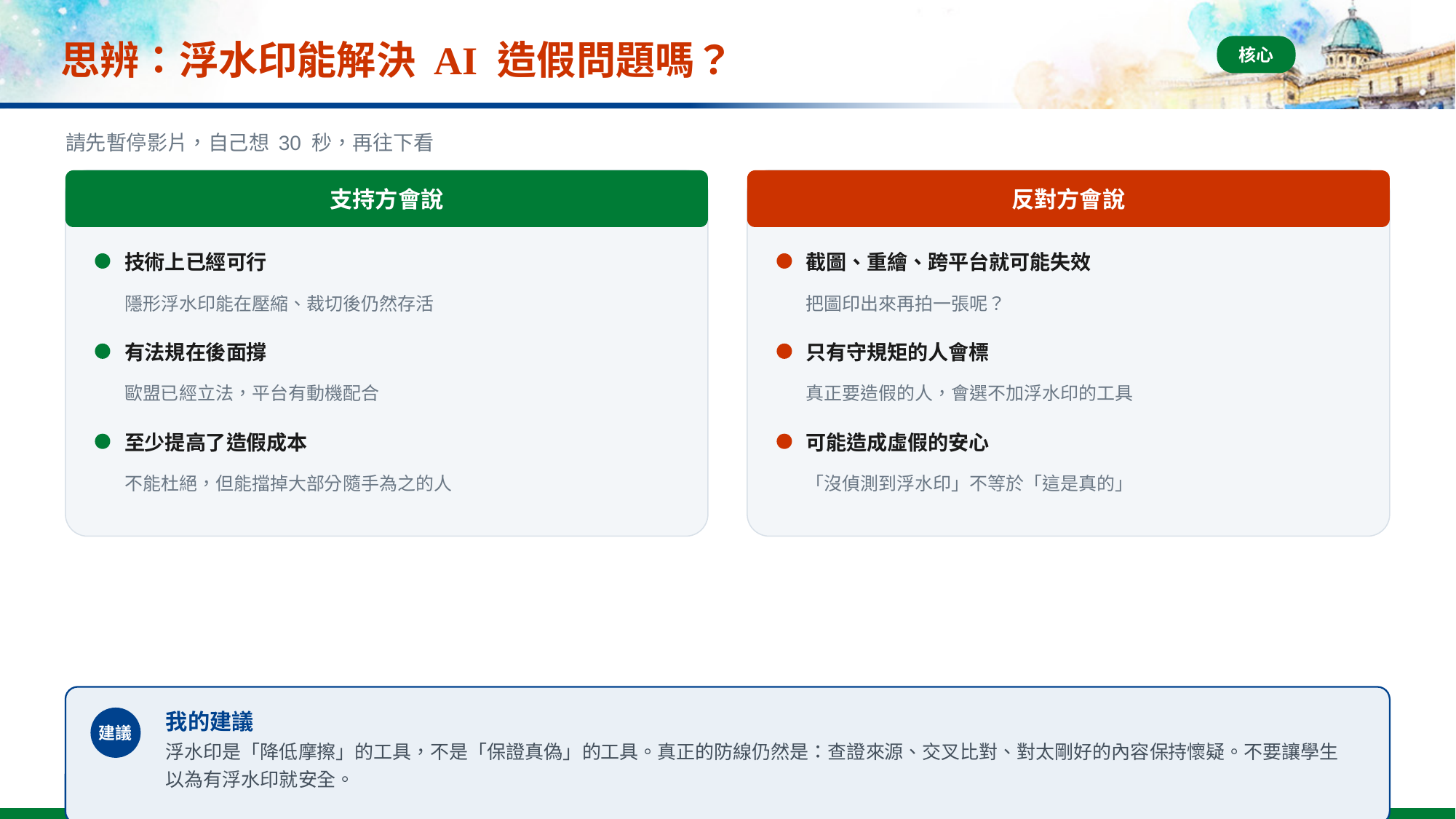

# 思辨：浮水印能解決 AI 造假問題嗎？
核心
請先暫停影片，自己想 30 秒，再往下看

支持方會說

反對方會說
技術上已經可行
截圖、重繪、跨平台就可能失效

隱形浮水印能在壓縮、裁切後仍然存活
把圖印出來再拍一張呢？
有法規在後面撐
只有守規矩的人會標

歐盟已經立法，平台有動機配合
真正要造假的人，會選不加浮水印的工具
至少提高了造假成本
可能造成虛假的安心

不能杜絕，但能擋掉大部分隨手為之的人
「沒偵測到浮水印」不等於「這是真的」

我的建議
建議
浮水印是「降低摩擦」的工具，不是「保證真偽」的工具。真正的防線仍然是：查證來源、交叉比對、對太剛好的內容保持懷疑。不要讓學生以為有浮水印就安全。